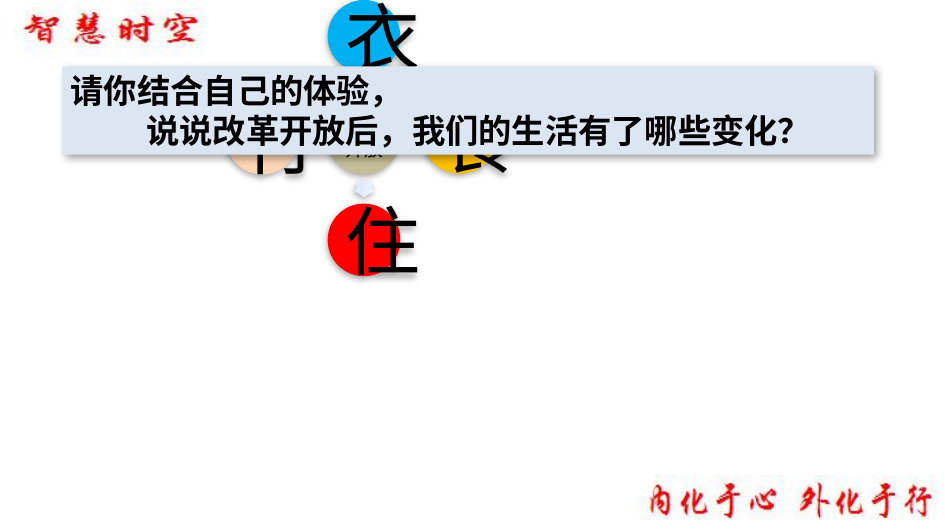

请你结合自己的体验，
         说说改革开放后，我们的生活有了哪些变化？
改革开放

衣

食

住

行